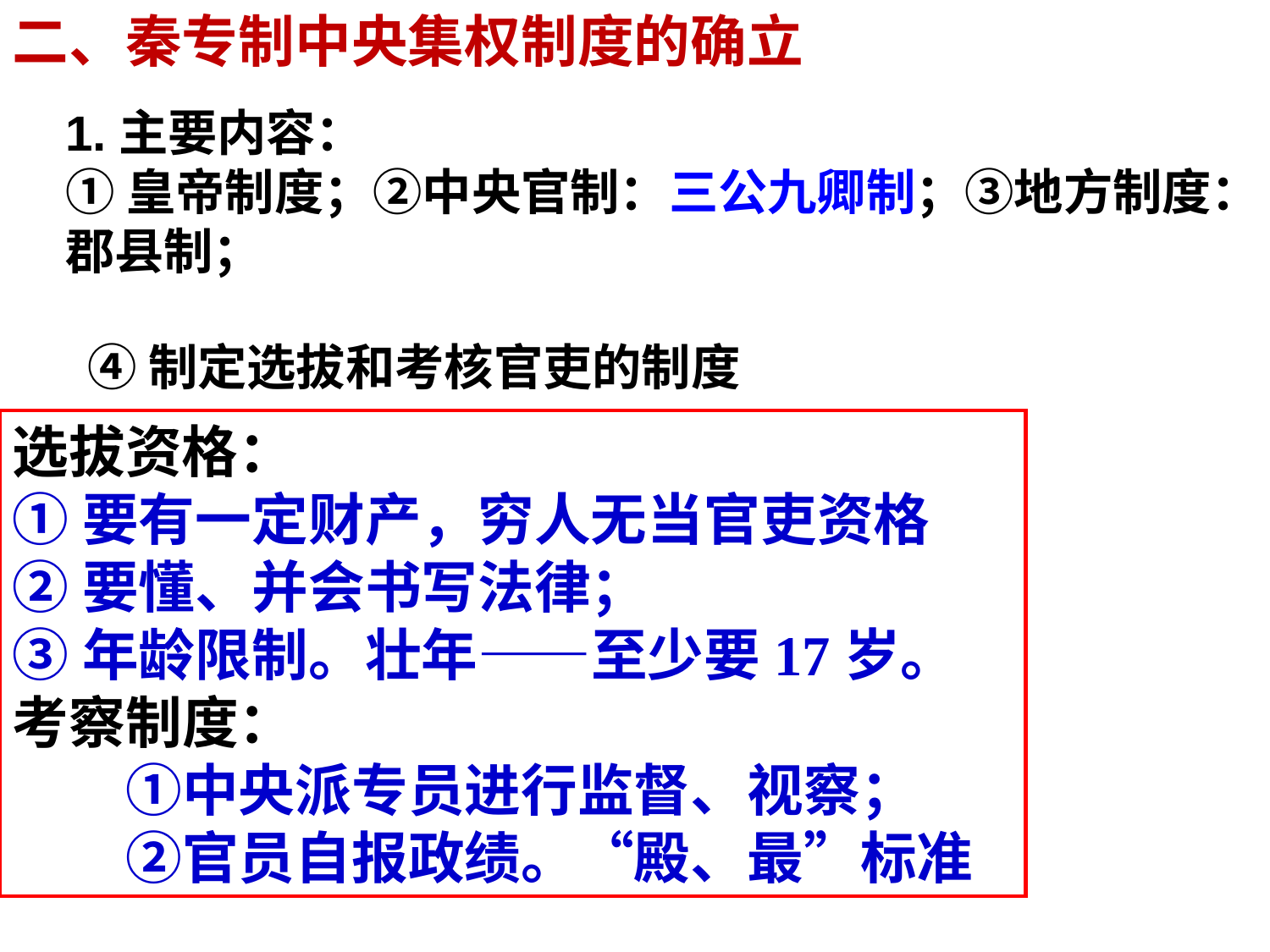

二、秦专制中央集权制度的确立
1.主要内容：
①皇帝制度；②中央官制：三公九卿制；③地方制度：郡县制；
④制定选拔和考核官吏的制度
选拔资格：
①要有一定财产，穷人无当官吏资格
②要懂、并会书写法律；
③年龄限制。壮年——至少要17岁。
考察制度：
　　①中央派专员进行监督、视察；
　　②官员自报政绩。“殿、最”标准